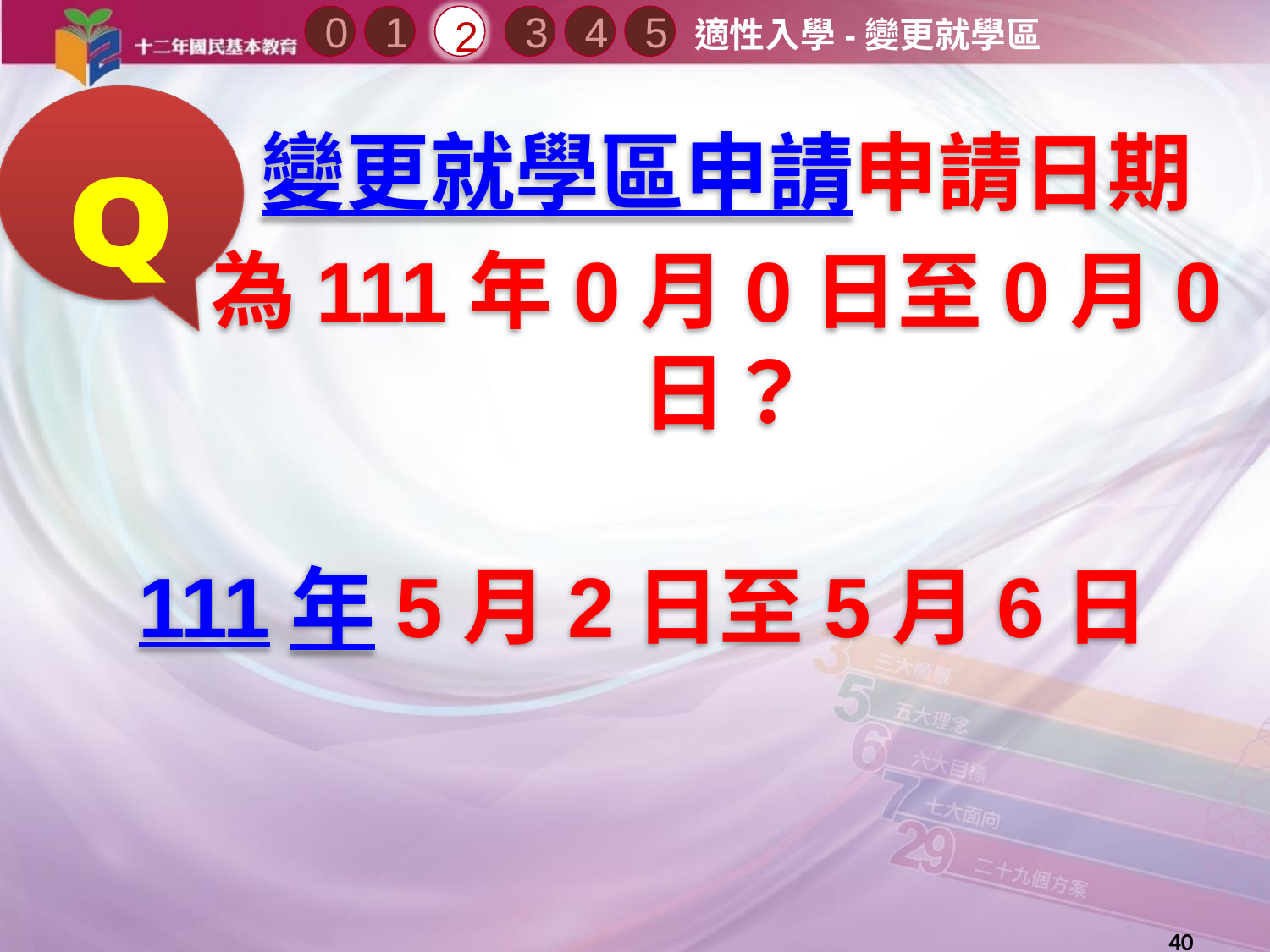

0
2
3
1
4
5
適性入學-變更就學區
Q
變更就學區申請申請日期
為111年0月0日至0月0日？
111年5月2日至5月6日
40